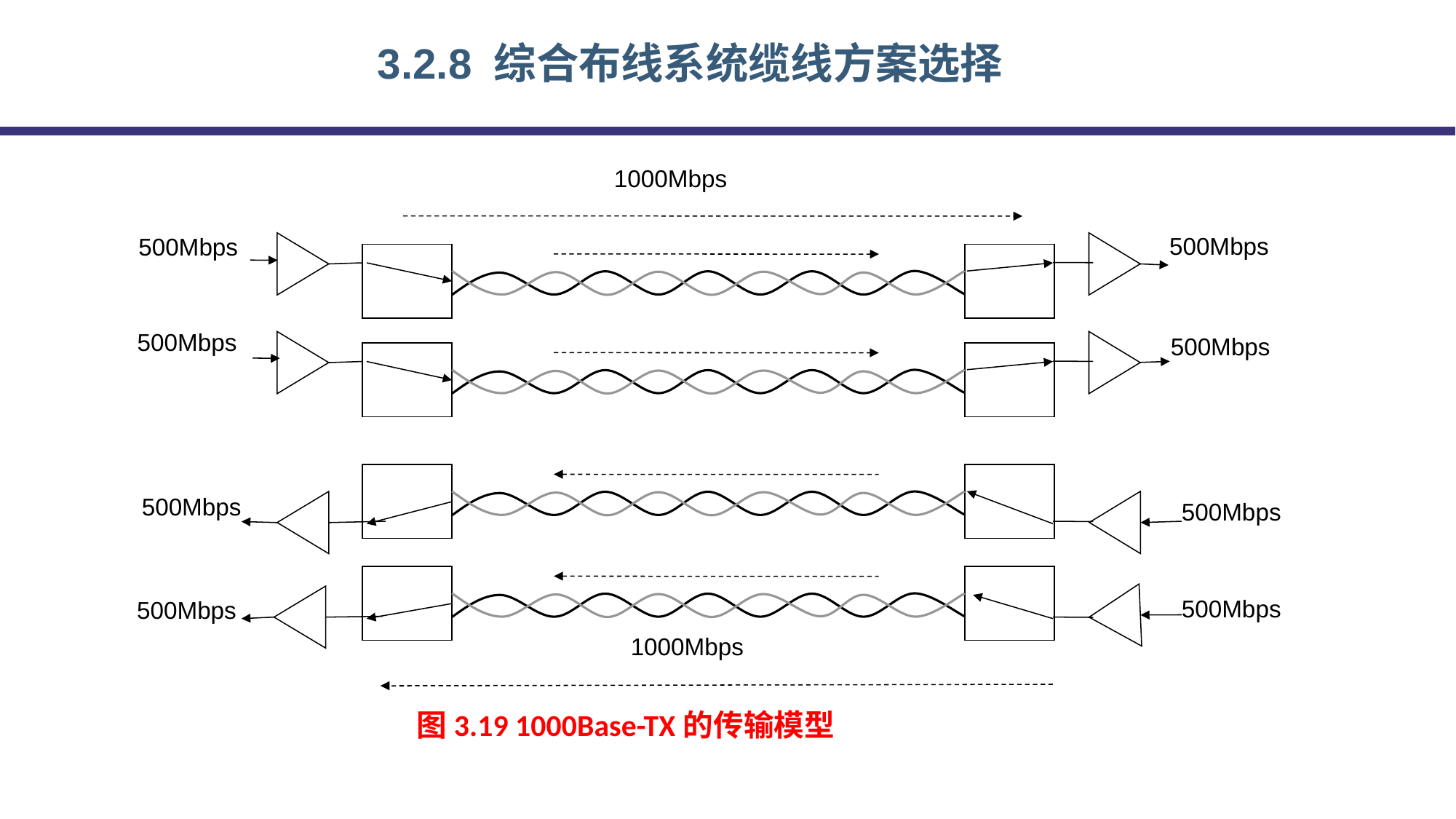

3.2.8 综合布线系统缆线方案选择

1000Mbps
500Mbps
500Mbps

500Mbps
500Mbps

500Mbps

500Mbps

500Mbps
500Mbps
1000Mbps
图3.19 1000Base-TX的传输模型